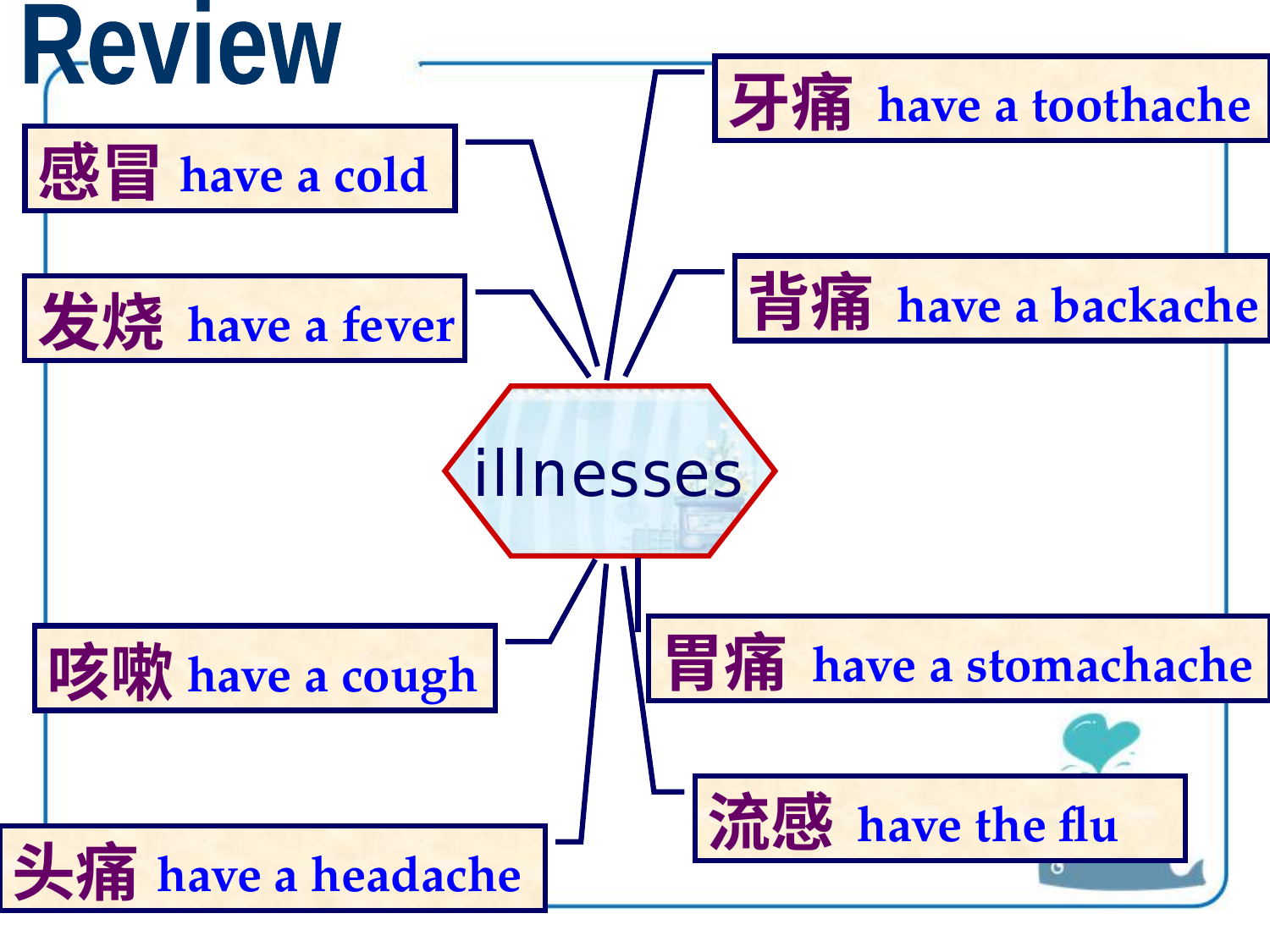

Review
牙痛
have a toothache
感冒
 have a cold
背痛
have a backache
发烧
have a fever
illnesses
胃痛
咳嗽
have a stomachache
have a cough
流感
have the flu
头痛
have a headache